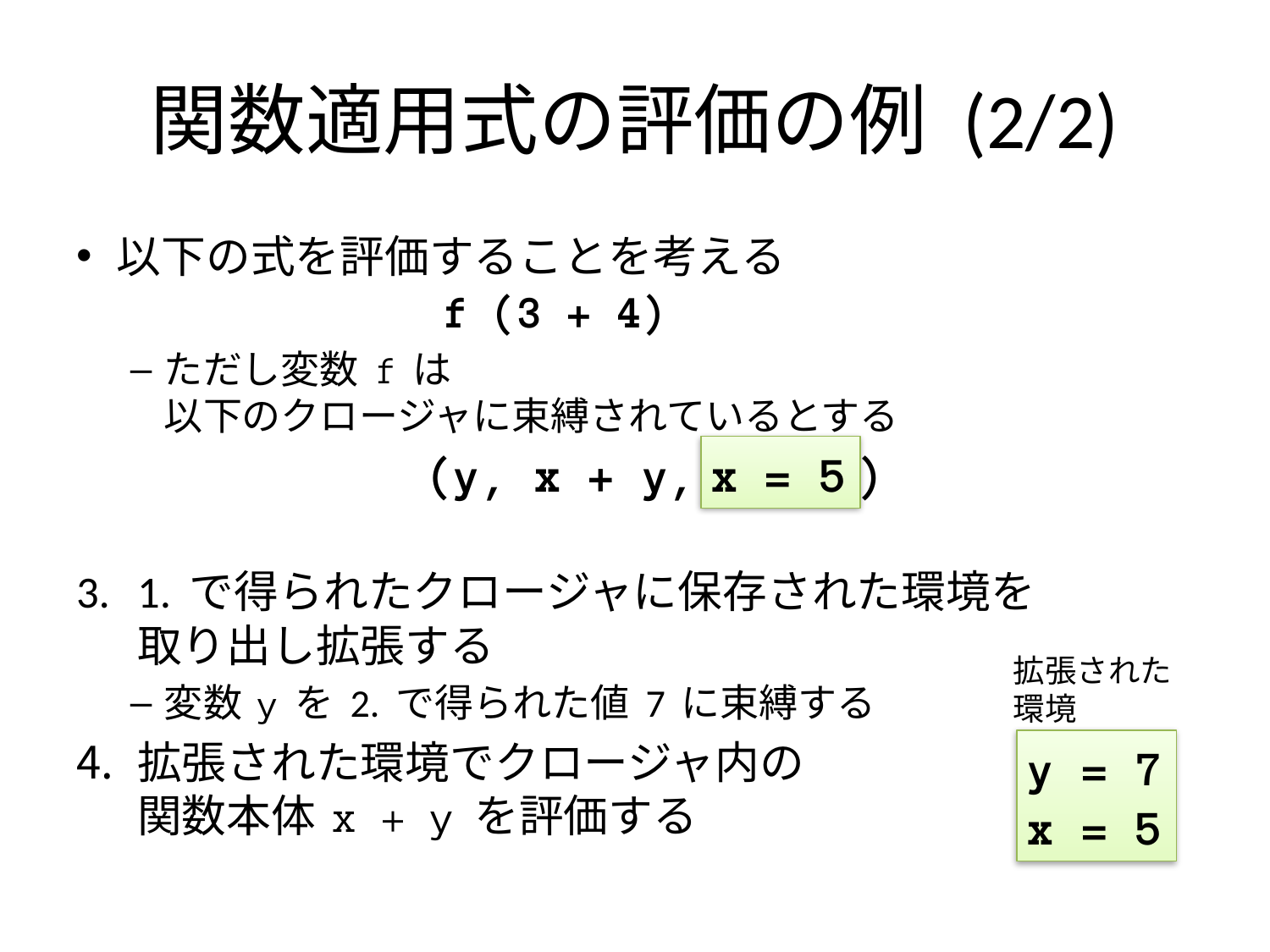

# 関数適用式の評価の例 (2/2)
以下の式を評価することを考える
                                f (3 + 4)
ただし変数 f は
以下のクロージャに束縛されているとする

1. で得られたクロージャに保存された環境を
取り出し拡張する
変数 y を 2. で得られた値 7 に束縛する
拡張された環境でクロージャ内の
関数本体 x + y を評価する
(y, x + y,      )
x = 5
拡張された
環境
y = 7
x = 5